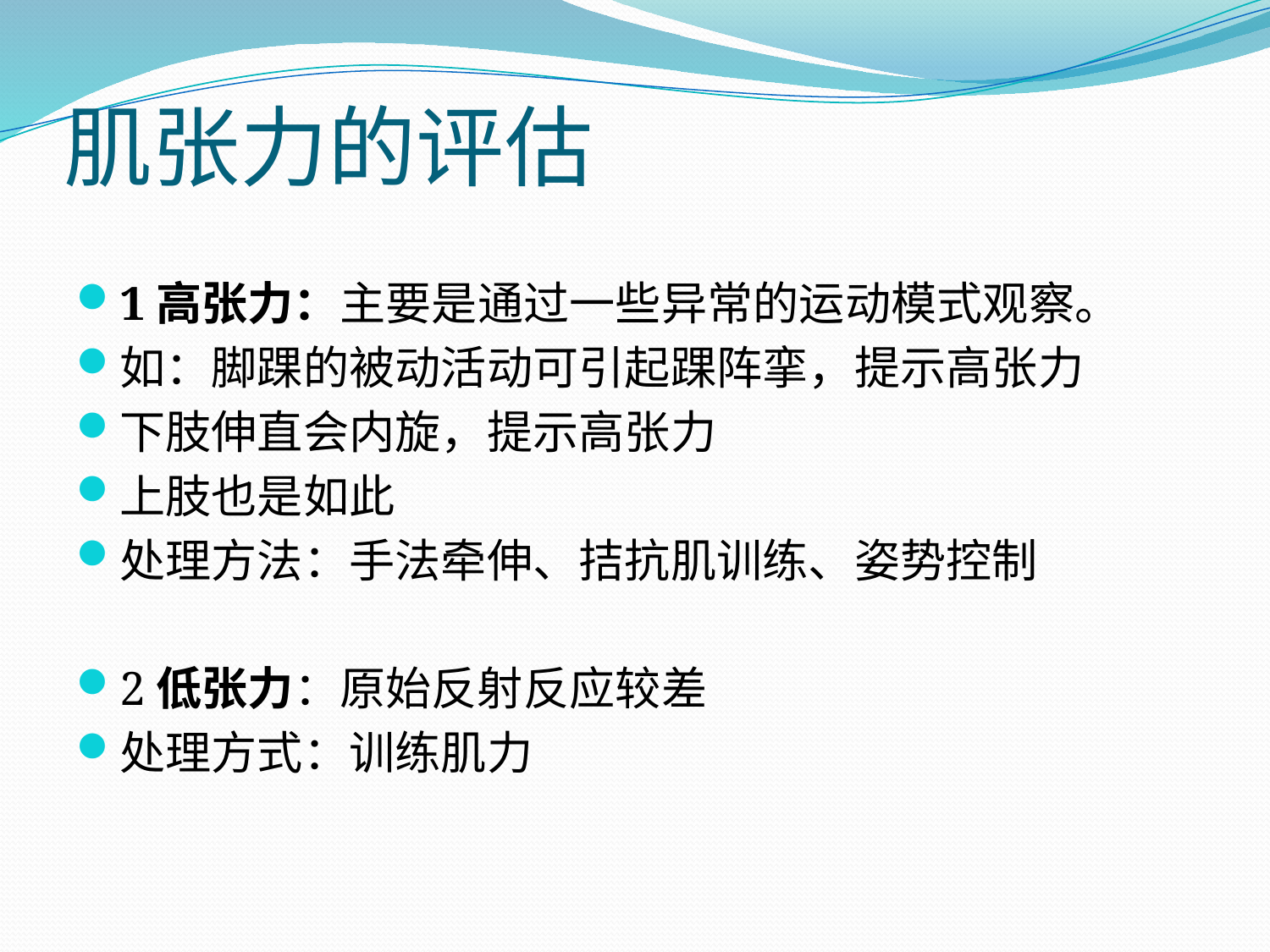

# 肌张力的评估
1高张力：主要是通过一些异常的运动模式观察。
如：脚踝的被动活动可引起踝阵挛，提示高张力
下肢伸直会内旋，提示高张力
上肢也是如此
处理方法：手法牵伸、拮抗肌训练、姿势控制

2低张力：原始反射反应较差
处理方式：训练肌力